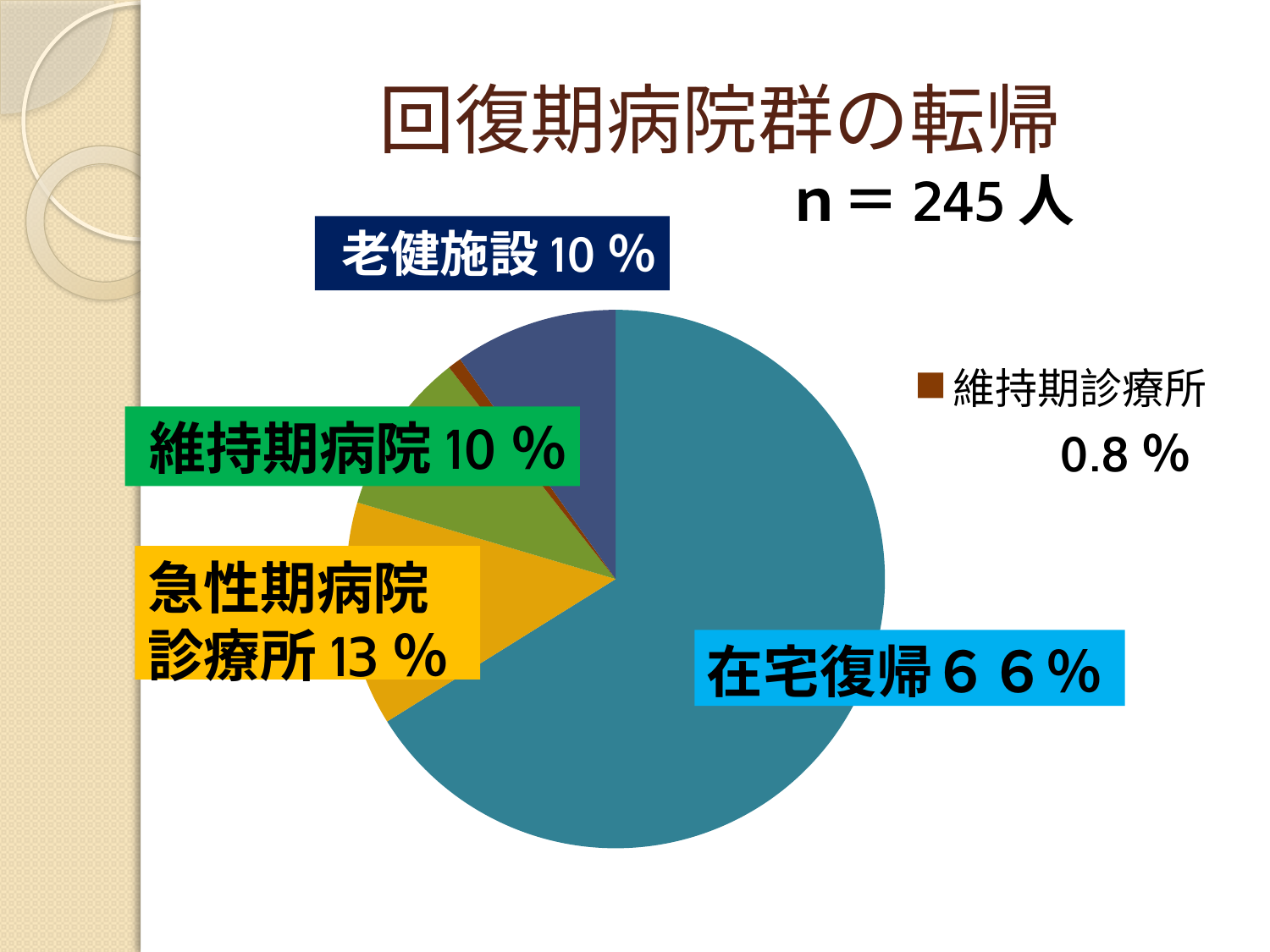

# 回復期病院群の転帰
ｎ＝245人
老健施設10％

### Chart

| Category | 患者数 |
|---|---|
| 在宅復帰 | 162.0 |
| 急性期病院・診療所 | 33.0 |
| 回復期病院 | 0.0 |
| 維持期病院 | 24.0 |
| 維持期診療所 | 2.0 |
| 老健施設 | 24.0 |
| 死亡 | 0.0 |
維持期病院10％

0.8％
急性期病院
診療所13％
在宅復帰６６％